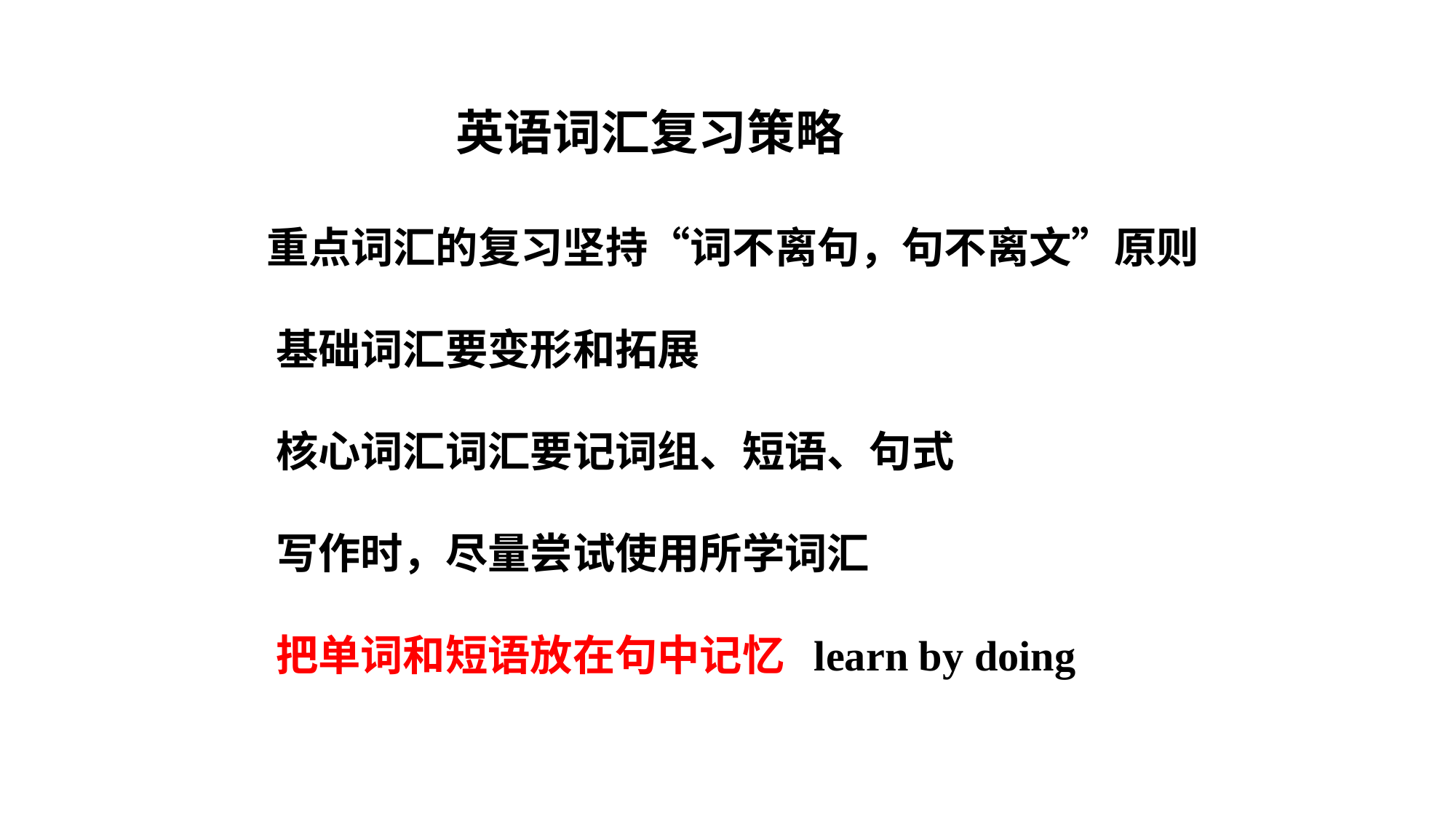

英语词汇复习策略
  重点词汇的复习坚持“词不离句，句不离文”原则

   基础词汇要变形和拓展

   核心词汇词汇要记词组、短语、句式

   写作时，尽量尝试使用所学词汇

   把单词和短语放在句中记忆  learn by doing